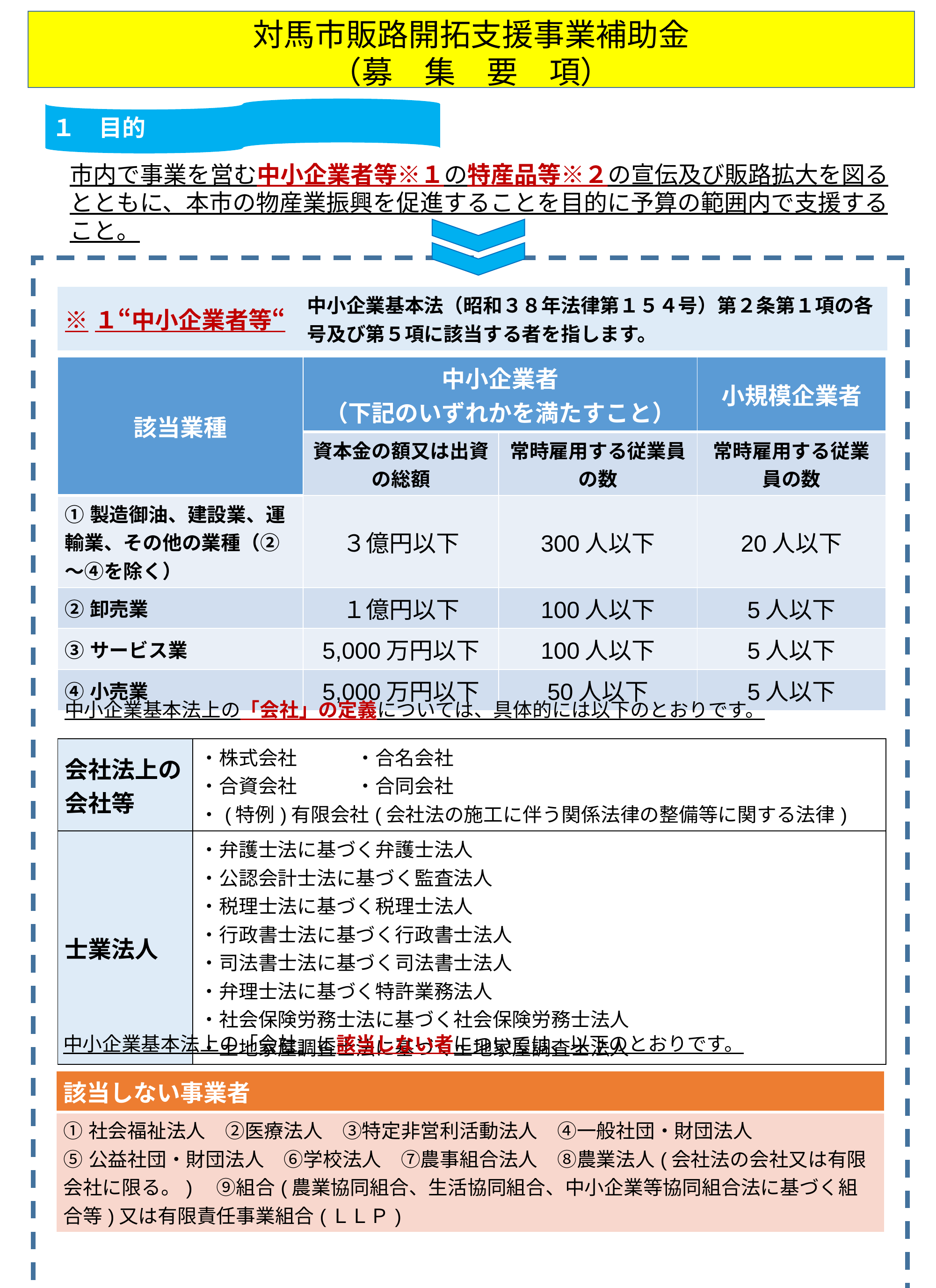

対馬市販路開拓支援事業補助金
（募　集　要　項）
１　目的

市内で事業を営む中小企業者等※１の特産品等※２の宣伝及び販路拡大を図るとともに、本市の物産業振興を促進することを目的に予算の範囲内で支援すること。

| ※１“中小企業者等“ | 中小企業基本法（昭和３８年法律第１５４号）第２条第１項の各号及び第５項に該当する者を指します。 |
| --- | --- |
| 該当業種 | 中小企業者 （下記のいずれかを満たすこと） |  | 小規模企業者 |
| --- | --- | --- | --- |
|  | 資本金の額又は出資の総額 | 常時雇用する従業員の数 | 常時雇用する従業員の数 |
| ①製造御油、建設業、運輸業、その他の業種（②～④を除く） | ３億円以下 | 300人以下 | 20人以下 |
| ②卸売業 | １億円以下 | 100人以下 | 5人以下 |
| ③サービス業 | 5,000万円以下 | 100人以下 | 5人以下 |
| ④小売業 | 5,000万円以下 | 50人以下 | 5人以下 |
中小企業基本法上の「会社」の定義については、具体的には以下のとおりです。
| 会社法上の会社等 | ・株式会社　　　・合名会社　 ・合資会社　　　・合同会社 ・(特例)有限会社(会社法の施工に伴う関係法律の整備等に関する法律) |
| --- | --- |
| 士業法人 | ・弁護士法に基づく弁護士法人 ・公認会計士法に基づく監査法人 ・税理士法に基づく税理士法人 ・行政書士法に基づく行政書士法人 ・司法書士法に基づく司法書士法人 ・弁理士法に基づく特許業務法人 ・社会保険労務士法に基づく社会保険労務士法人 ・土地家屋調査士法に基づく土地家屋調査士法人 |
中小企業基本法上の「会社」に該当しない者については、以下のとおりです。
| 該当しない事業者 |
| --- |
| ①社会福祉法人　②医療法人　③特定非営利活動法人　④一般社団・財団法人 ⑤公益社団・財団法人　⑥学校法人　⑦農事組合法人　⑧農業法人(会社法の会社又は有限会社に限る。)　⑨組合(農業協同組合、生活協同組合、中小企業等協同組合法に基づく組合等)又は有限責任事業組合(ＬＬＰ) |